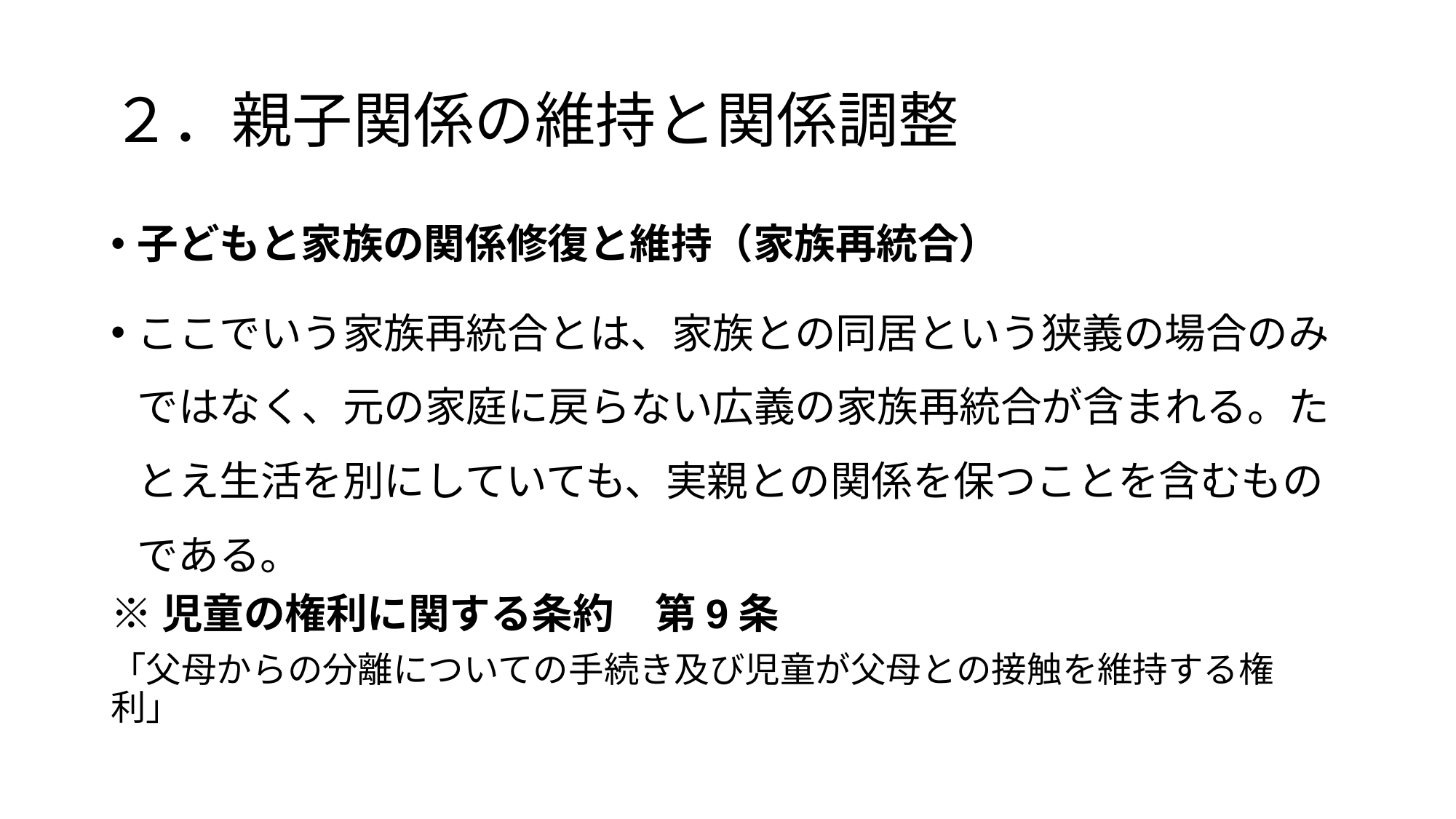

# ２．親子関係の維持と関係調整
子どもと家族の関係修復と維持（家族再統合）
ここでいう家族再統合とは、家族との同居という狭義の場合のみではなく、元の家庭に戻らない広義の家族再統合が含まれる。たとえ生活を別にしていても、実親との関係を保つことを含むものである。
※児童の権利に関する条約　第9条
「父母からの分離についての手続き及び児童が父母との接触を維持する権利」